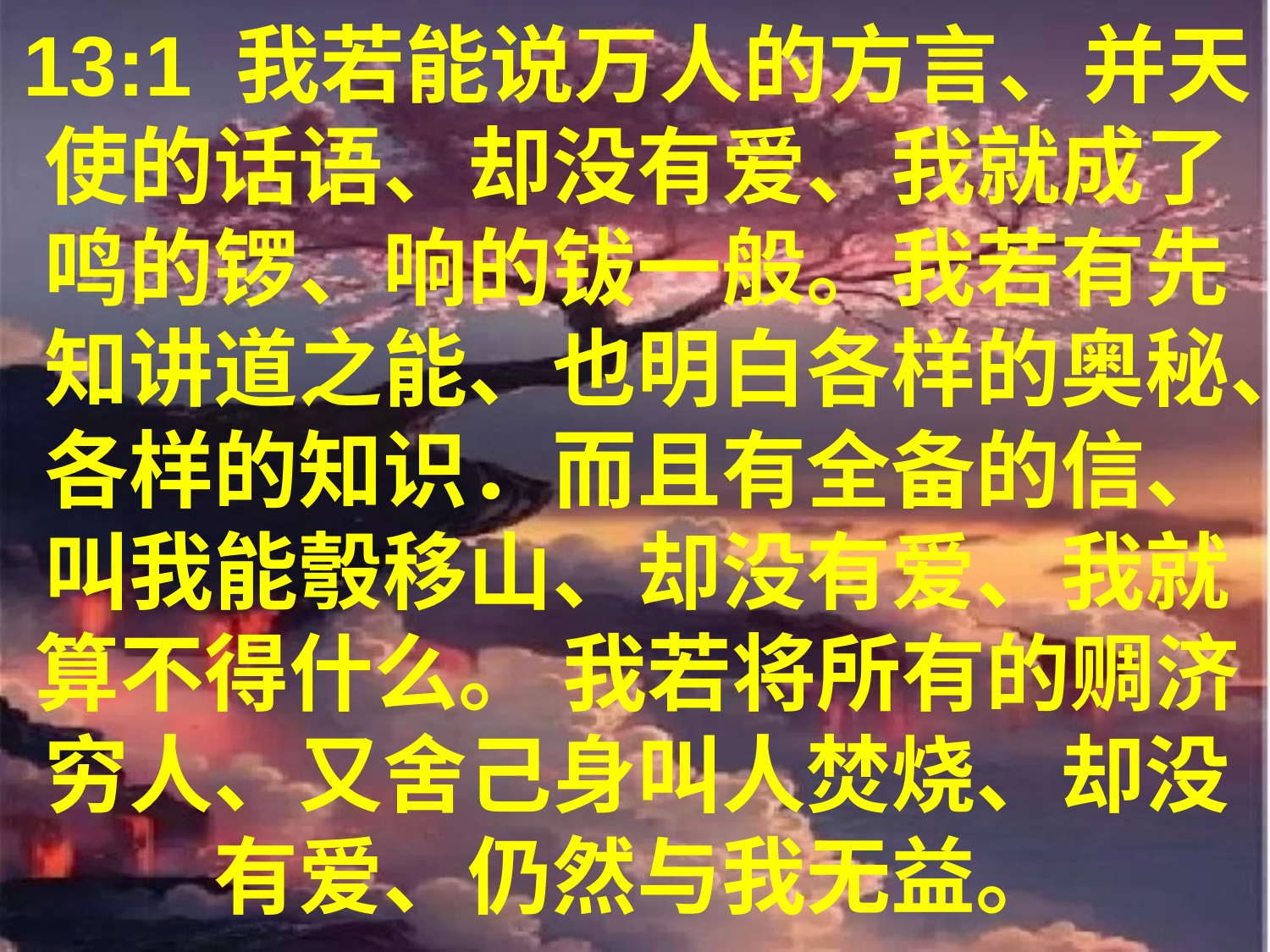

13:1 我若能说万人的方言、并天使的话语、却没有爱、我就成了鸣的锣、响的钹一般。我若有先知讲道之能、也明白各样的奥秘、各样的知识．而且有全备的信、叫我能彀移山、却没有爱、我就算不得什么。 我若将所有的赒济穷人、又舍己身叫人焚烧、却没有爱、仍然与我无益。